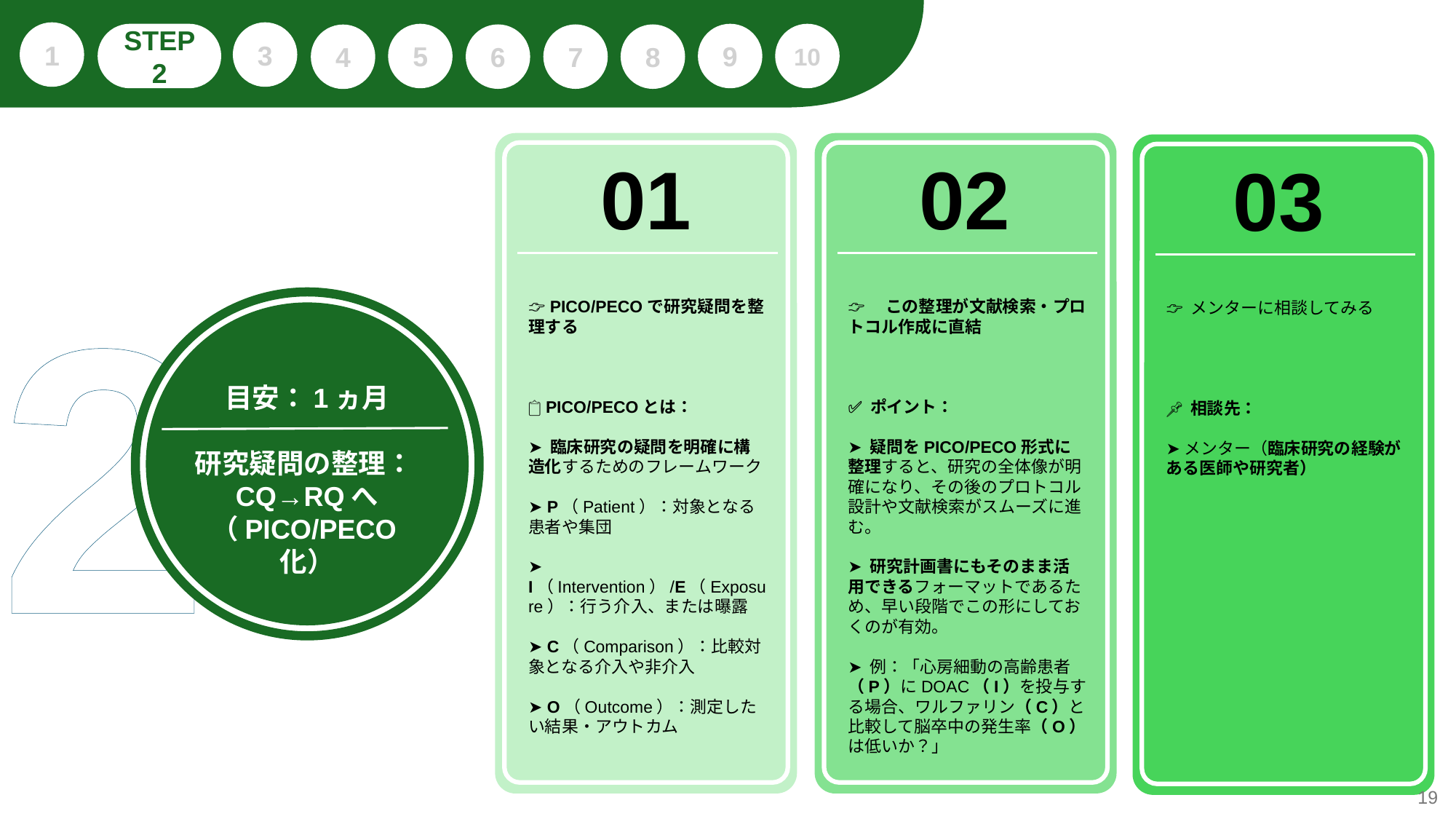

1
3
STEP 2
5
9
10
6
7
8
4

01

02

03
2

目安：1ヵ月

研究疑問の整理：CQ→RQへ（PICO/PECO化）

👉 PICO/PECOで研究疑問を整理する

📋 PICO/PECOとは：

➤ 臨床研究の疑問を明確に構造化するためのフレームワーク

➤ P（Patient）：対象となる患者や集団

➤ I（Intervention）/E（Exposure）：行う介入、または曝露

➤ C（Comparison）：比較対象となる介入や非介入

➤ O（Outcome）：測定したい結果・アウトカム

👉　この整理が文献検索・プロトコル作成に直結

✅ ポイント：

➤ 疑問をPICO/PECO形式に整理すると、研究の全体像が明確になり、その後のプロトコル設計や文献検索がスムーズに進む。

➤ 研究計画書にもそのまま活用できるフォーマットであるため、早い段階でこの形にしておくのが有効。

➤ 例：「心房細動の高齢患者（P）にDOAC（I）を投与する場合、ワルファリン（C）と比較して脳卒中の発生率（O）は低いか？」

👉 メンターに相談してみる

📌 相談先：

➤メンター（臨床研究の経験がある医師や研究者）

19